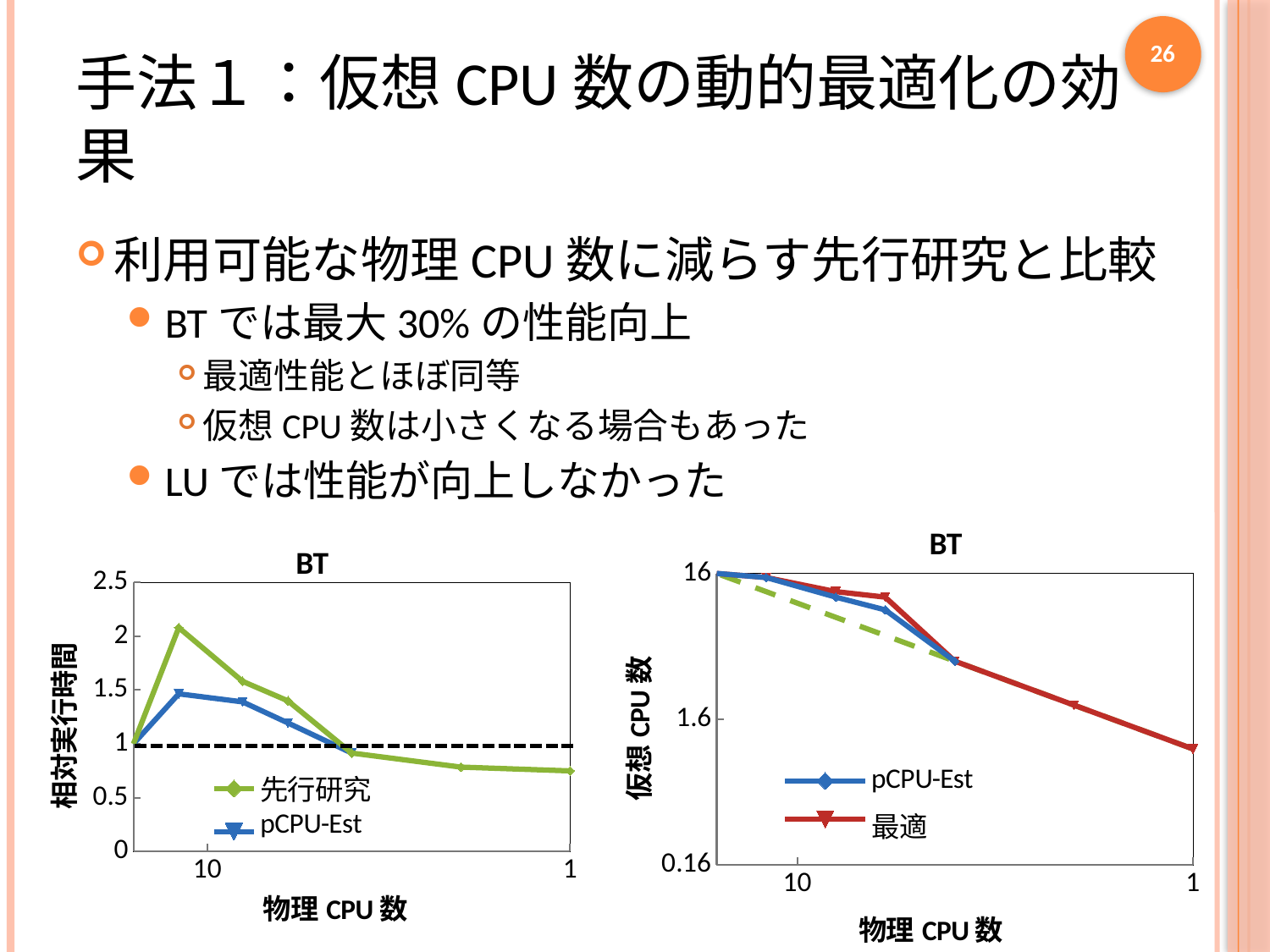

26
# 手法１：仮想CPU数の動的最適化の効果
利用可能な物理CPU数に減らす先行研究と比較
BTでは最大30%の性能向上
最適性能とほぼ同等
仮想CPU数は小さくなる場合もあった
LUでは性能が向上しなかった

### Chart: BT

| Category |  |  |  |
|---|---|---|---|

### Chart: BT

| Category |  |  |
|---|---|---|